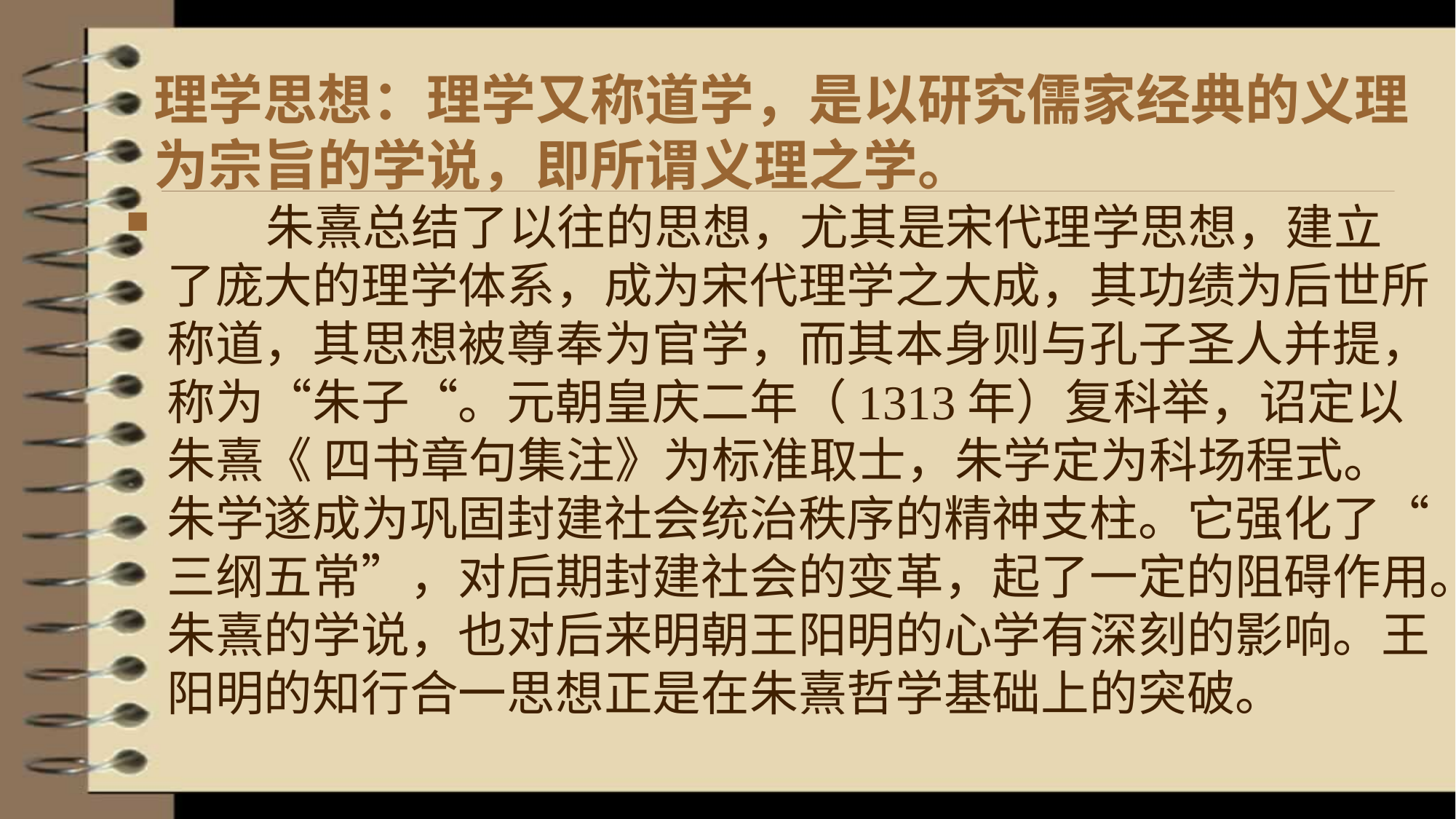

# 理学思想：理学又称道学，是以研究儒家经典的义理为宗旨的学说，即所谓义理之学。
        朱熹总结了以往的思想，尤其是宋代理学思想，建立了庞大的理学体系，成为宋代理学之大成，其功绩为后世所称道，其思想被尊奉为官学，而其本身则与孔子圣人并提，称为“朱子“。元朝皇庆二年（1313年）复科举，诏定以朱熹《 四书章句集注》为标准取士，朱学定为科场程式。朱学遂成为巩固封建社会统治秩序的精神支柱。它强化了“ 三纲五常”，对后期封建社会的变革，起了一定的阻碍作用。朱熹的学说，也对后来明朝王阳明的心学有深刻的影响。王阳明的知行合一思想正是在朱熹哲学基础上的突破。